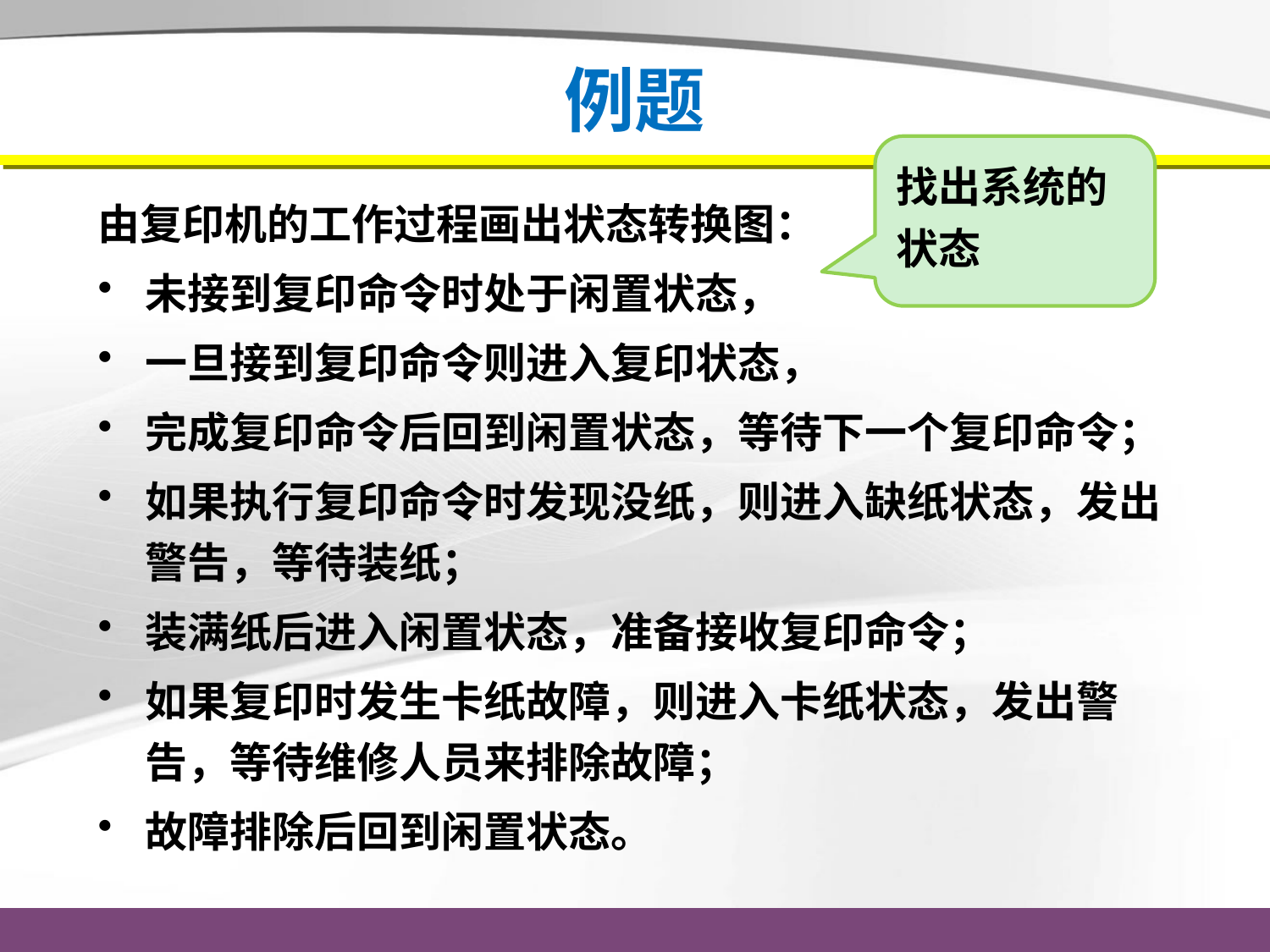

# 例题
找出系统的状态
由复印机的工作过程画出状态转换图：
未接到复印命令时处于闲置状态，
一旦接到复印命令则进入复印状态，
完成复印命令后回到闲置状态，等待下一个复印命令；
如果执行复印命令时发现没纸，则进入缺纸状态，发出警告，等待装纸；
装满纸后进入闲置状态，准备接收复印命令；
如果复印时发生卡纸故障，则进入卡纸状态，发出警告，等待维修人员来排除故障；
故障排除后回到闲置状态。